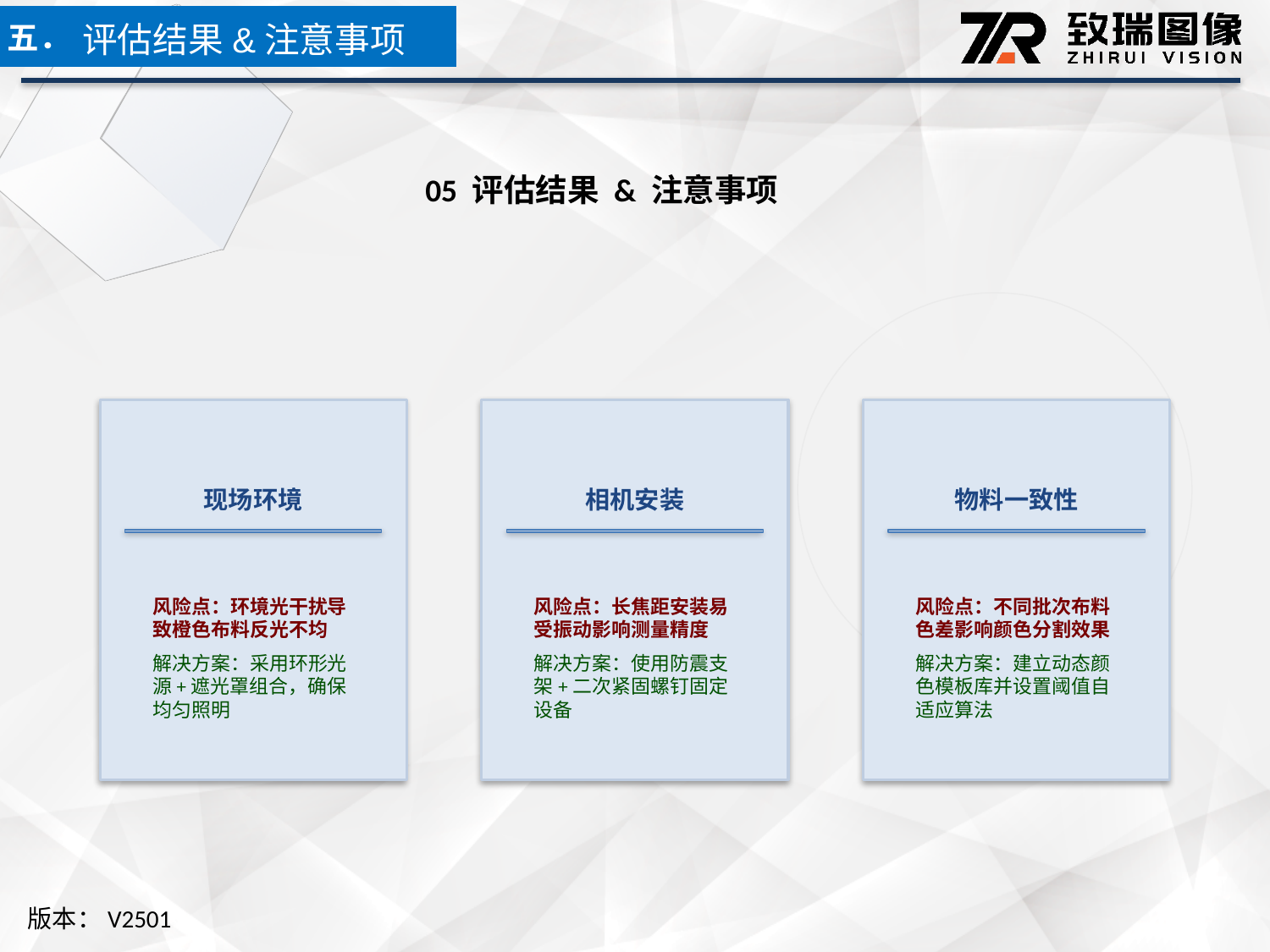

五．
评估结果&注意事项

05 评估结果 & 注意事项

现场环境

相机安装

物料一致性

风险点：环境光干扰导致橙色布料反光不均
解决方案：采用环形光源+遮光罩组合，确保均匀照明

风险点：长焦距安装易受振动影响测量精度
解决方案：使用防震支架+二次紧固螺钉固定设备

风险点：不同批次布料色差影响颜色分割效果
解决方案：建立动态颜色模板库并设置阈值自适应算法